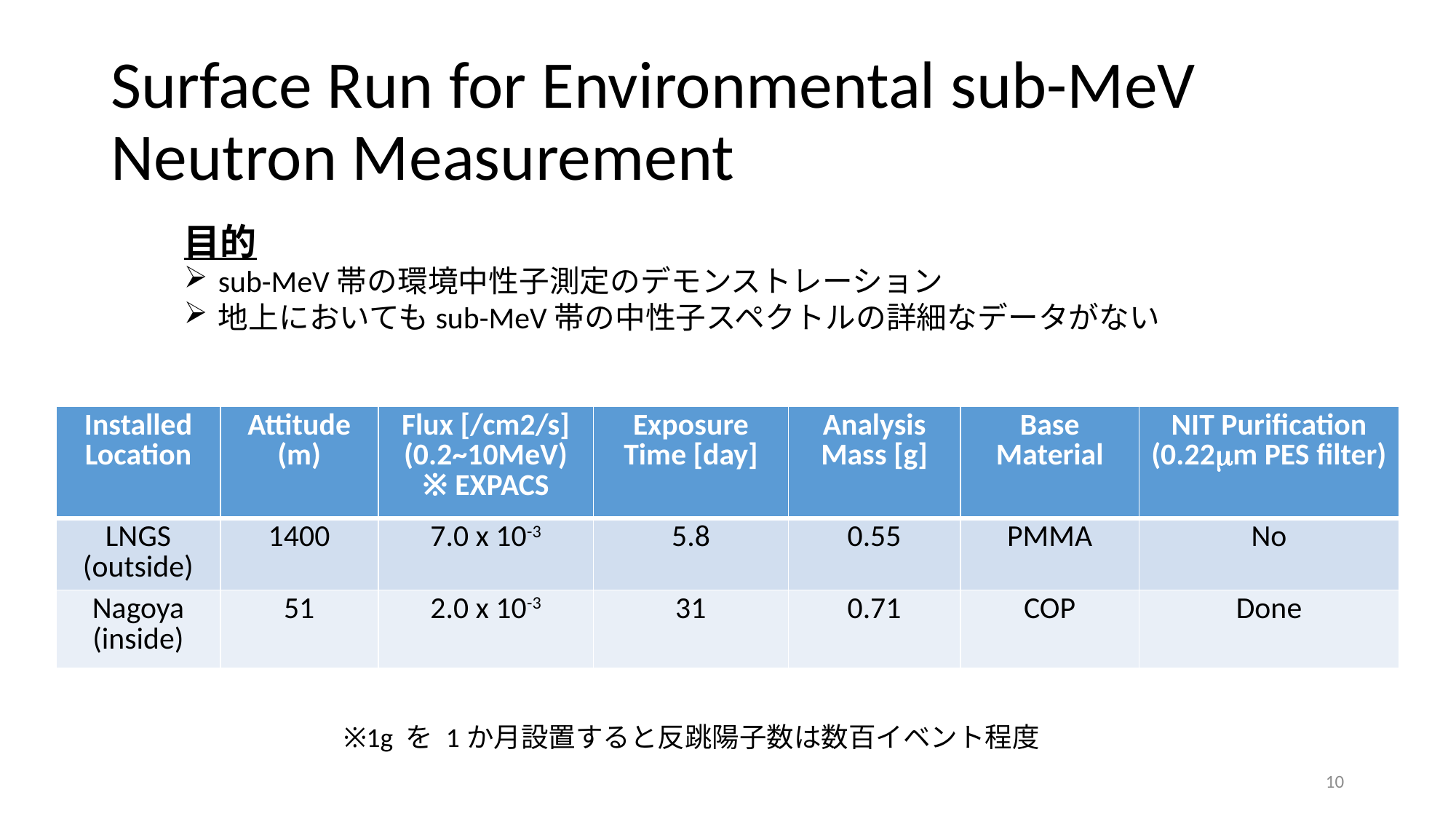

# Surface Run for Environmental sub-MeV Neutron Measurement
目的
sub-MeV帯の環境中性子測定のデモンストレーション
地上においてもsub-MeV帯の中性子スペクトルの詳細なデータがない
| Installed Location | Attitude (m) | Flux [/cm2/s] (0.2~10MeV) ※ EXPACS | Exposure Time [day] | Analysis Mass [g] | Base Material | NIT Purification (0.22μm PES filter) |
| --- | --- | --- | --- | --- | --- | --- |
| LNGS (outside) | 1400 | 7.0 x 10-3 | 5.8 | 0.55 | PMMA | No |
| Nagoya (inside) | 51 | 2.0 x 10-3 | 31 | 0.71 | COP | Done |
※1g を 1か月設置すると反跳陽子数は数百イベント程度
10